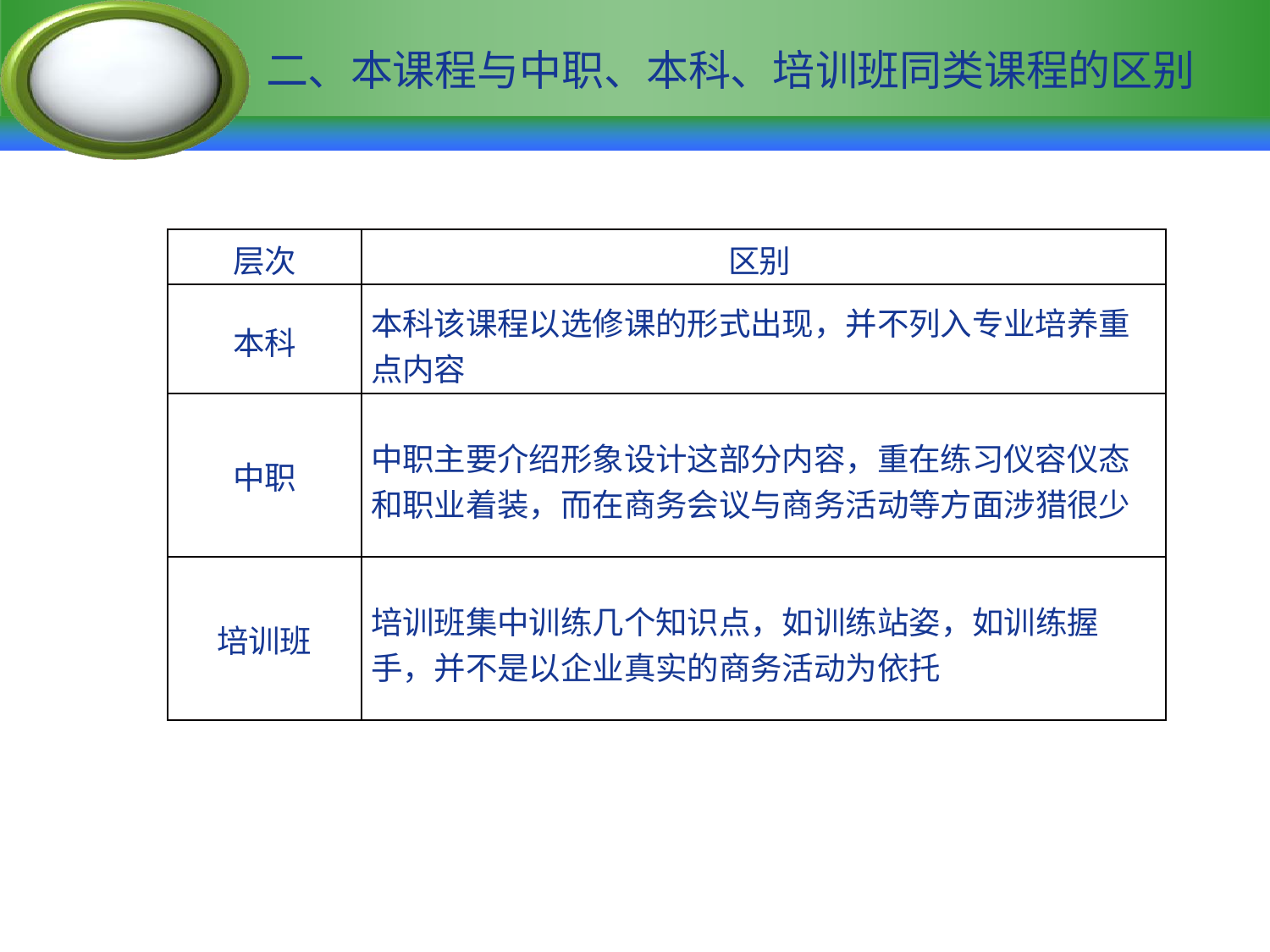

# 二、本课程与中职、本科、培训班同类课程的区别
| 层次 | 区别 |
| --- | --- |
| 本科 | 本科该课程以选修课的形式出现，并不列入专业培养重点内容 |
| 中职 | 中职主要介绍形象设计这部分内容，重在练习仪容仪态和职业着装，而在商务会议与商务活动等方面涉猎很少 |
| 培训班 | 培训班集中训练几个知识点，如训练站姿，如训练握手，并不是以企业真实的商务活动为依托 |